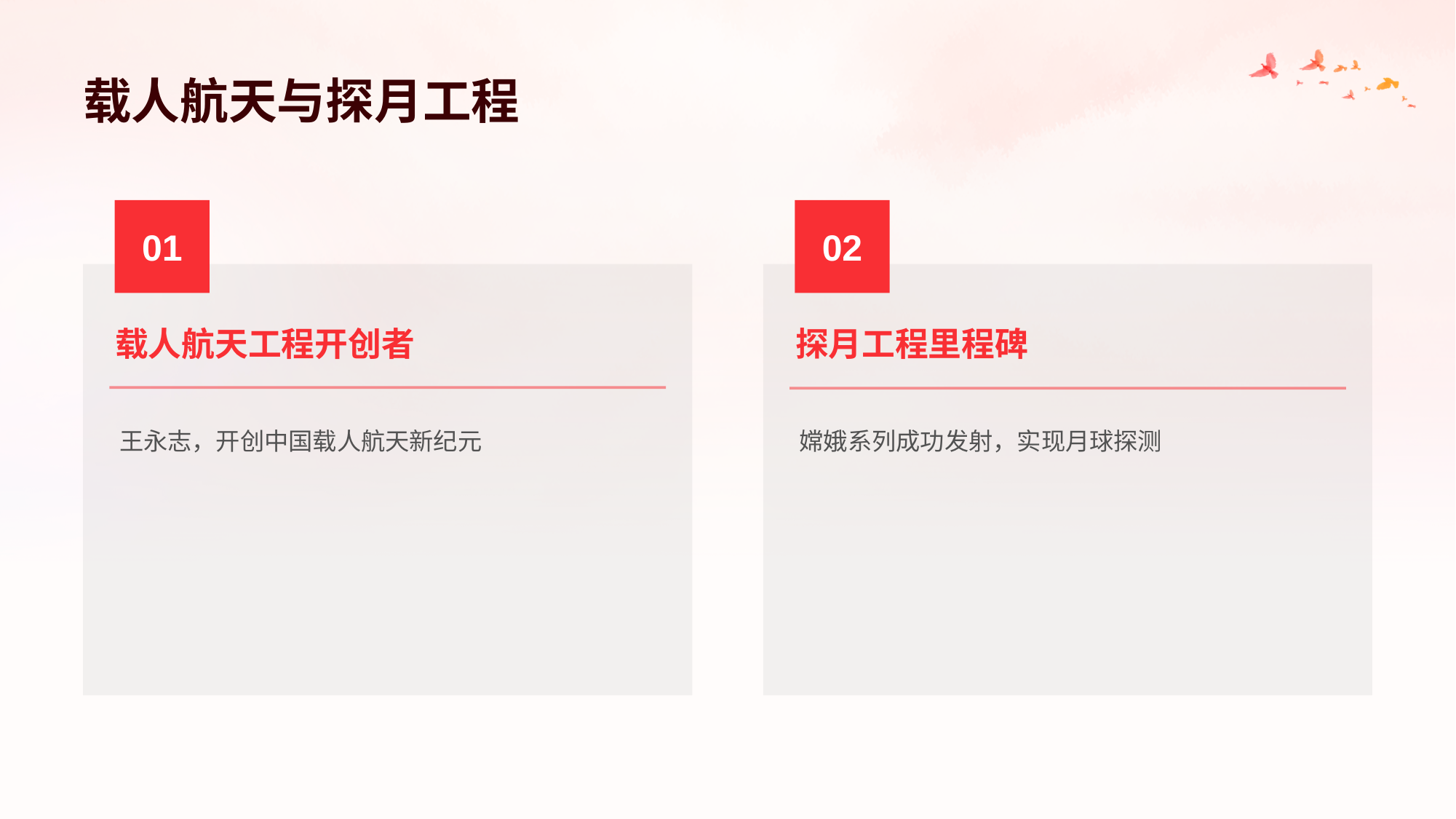

# 载人航天与探月工程
01
02

载人航天工程开创者
探月工程里程碑
王永志，开创中国载人航天新纪元
嫦娥系列成功发射，实现月球探测